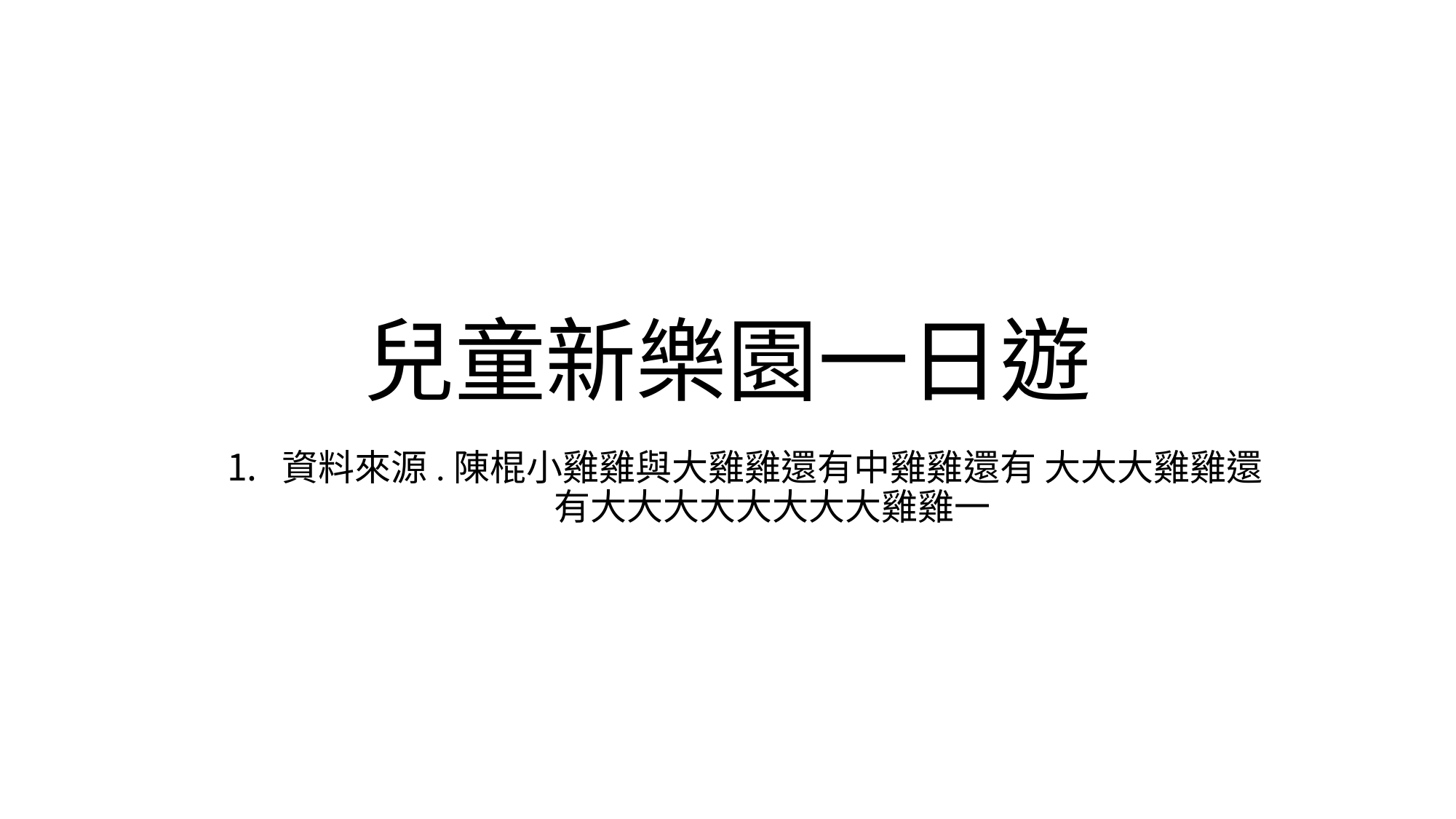

# 兒童新樂園一日遊
資料來源.陳棍小雞雞與大雞雞還有中雞雞還有 大大大雞雞還有大大大大大大大大雞雞一